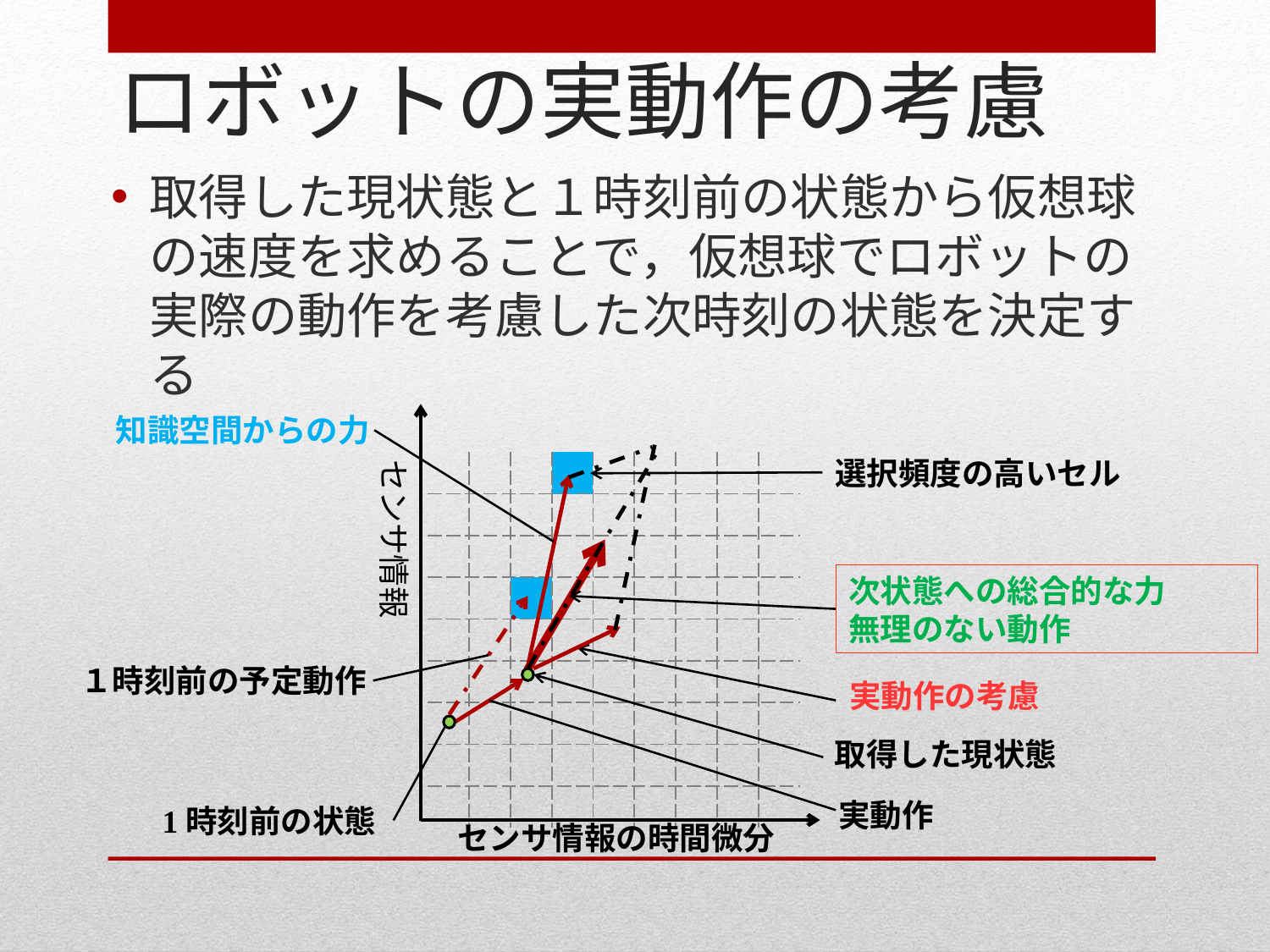

# ロボットの実動作の考慮
取得した現状態と１時刻前の状態から仮想球の速度を求めることで，仮想球でロボットの実際の動作を考慮した次時刻の状態を決定する
知識空間からの力
センサ情報の時間微分

実動作の考慮

取得した現状態
実動作
1時刻前の状態
センサ情報
選択頻度の高いセル
|  |  |  |  |  |  |  |  |  |
| --- | --- | --- | --- | --- | --- | --- | --- | --- |
|  |  |  |  |  |  |  |  |  |
|  |  |  |  |  |  |  |  |  |
|  |  |  |  |  |  |  |  |  |
|  |  |  |  |  |  |  |  |  |
|  |  |  |  |  |  |  |  |  |
|  |  |  |  |  |  |  |  |  |
|  |  |  |  |  |  |  |  |  |
|  |  |  |  |  |  |  |  |  |
次状態への総合的な力
無理のない動作
１時刻前の予定動作